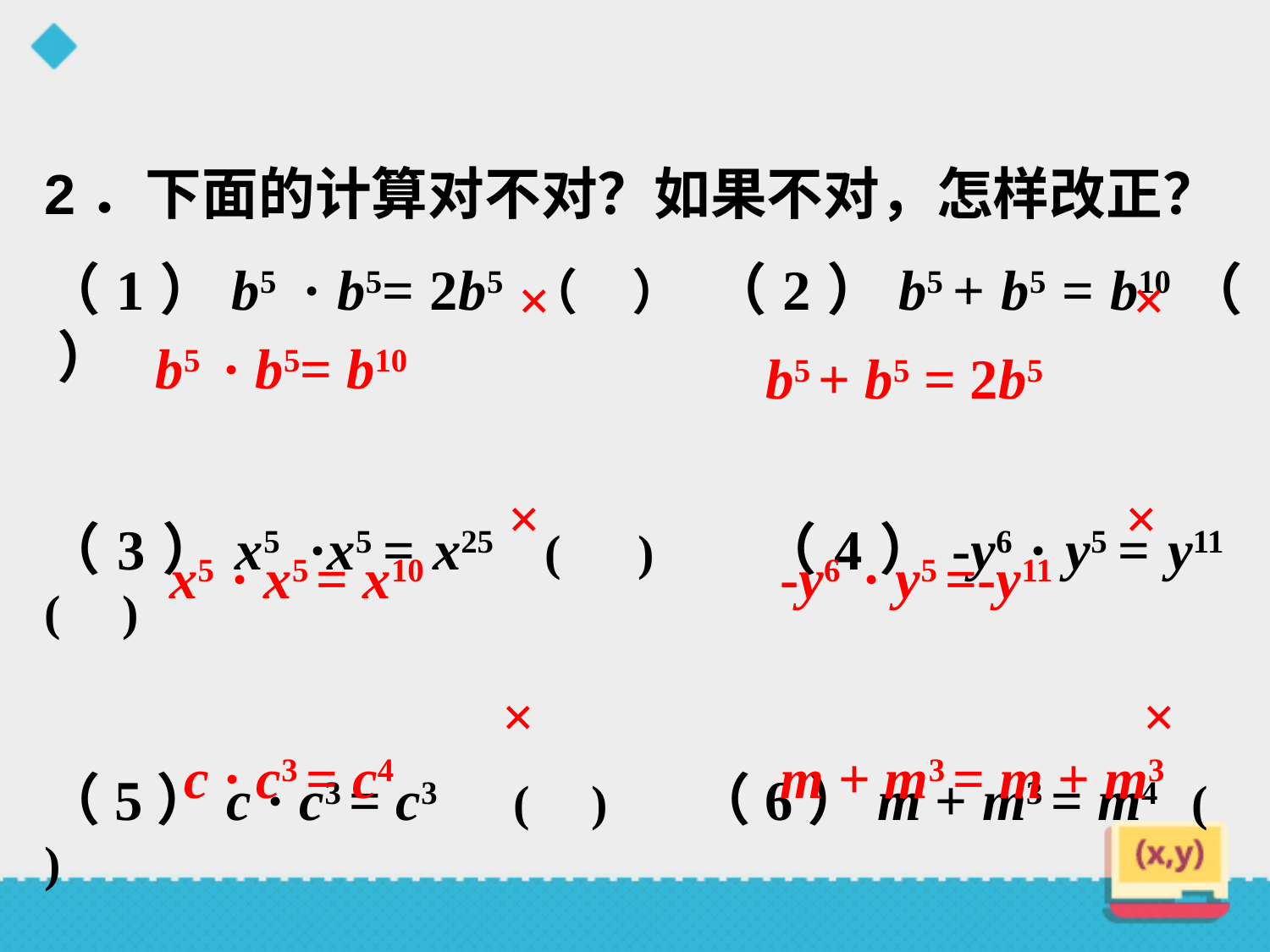

2．下面的计算对不对？如果不对，怎样改正？
（1）b5  · b5= 2b5 （    ）   （2）b5 + b5 = b10（   ）

（3）x5  ·x5 = x25   (     )      （4）-y6 · y5 = y11    (     )

（5）c · c3 = c3         (     )      （6）m + m3 = m4    (     )

×
×
 b5  · b5= b10
  b5 + b5 = 2b5
×
  ×
  x5  · x5 = x10
   -y6  · y5 =-y11
 ×
×
   c · c3 = c4
   m + m3 = m + m3